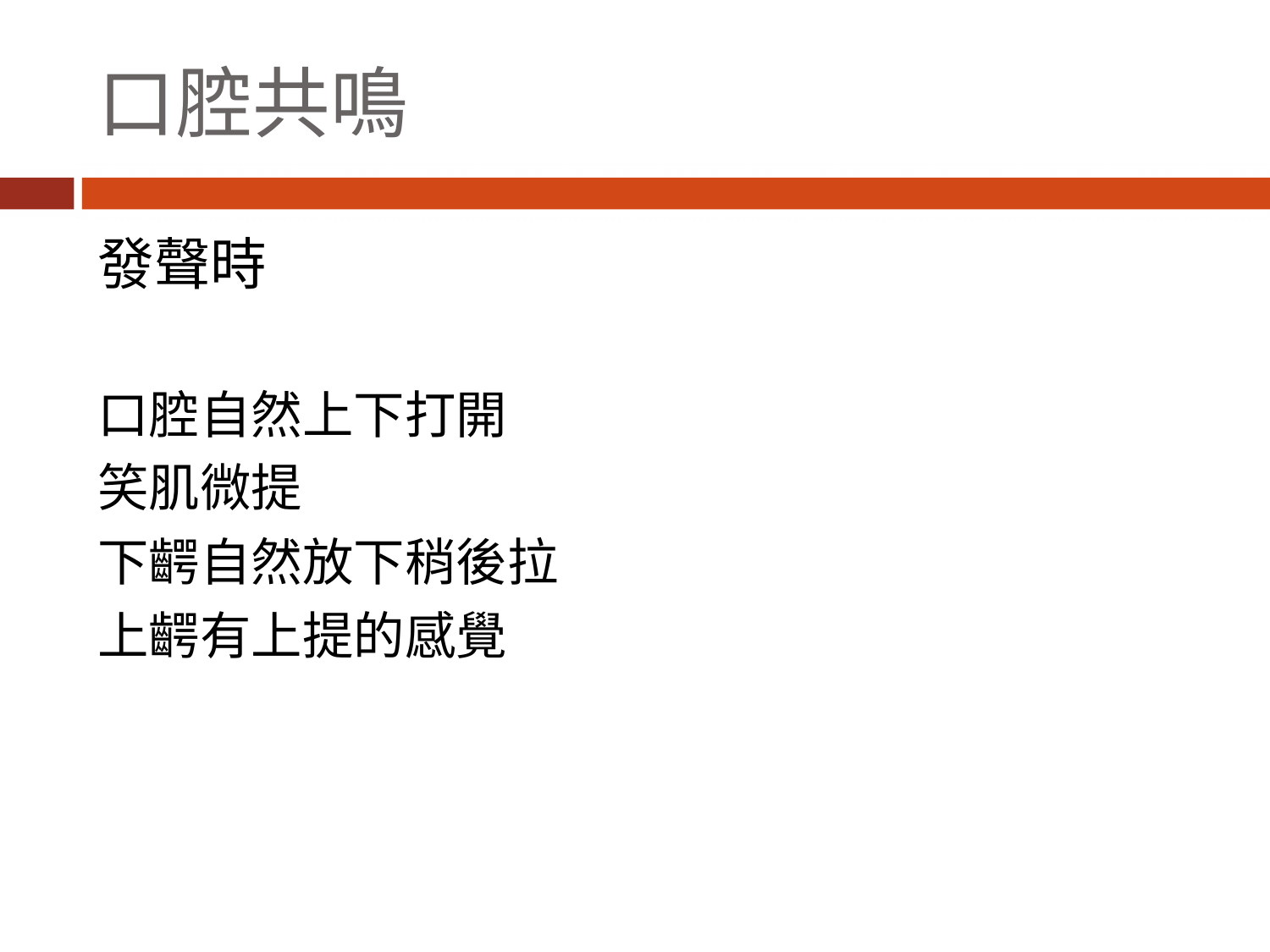

# 口腔共鳴
發聲時

口腔自然上下打開
笑肌微提
下齶自然放下稍後拉
上齶有上提的感覺